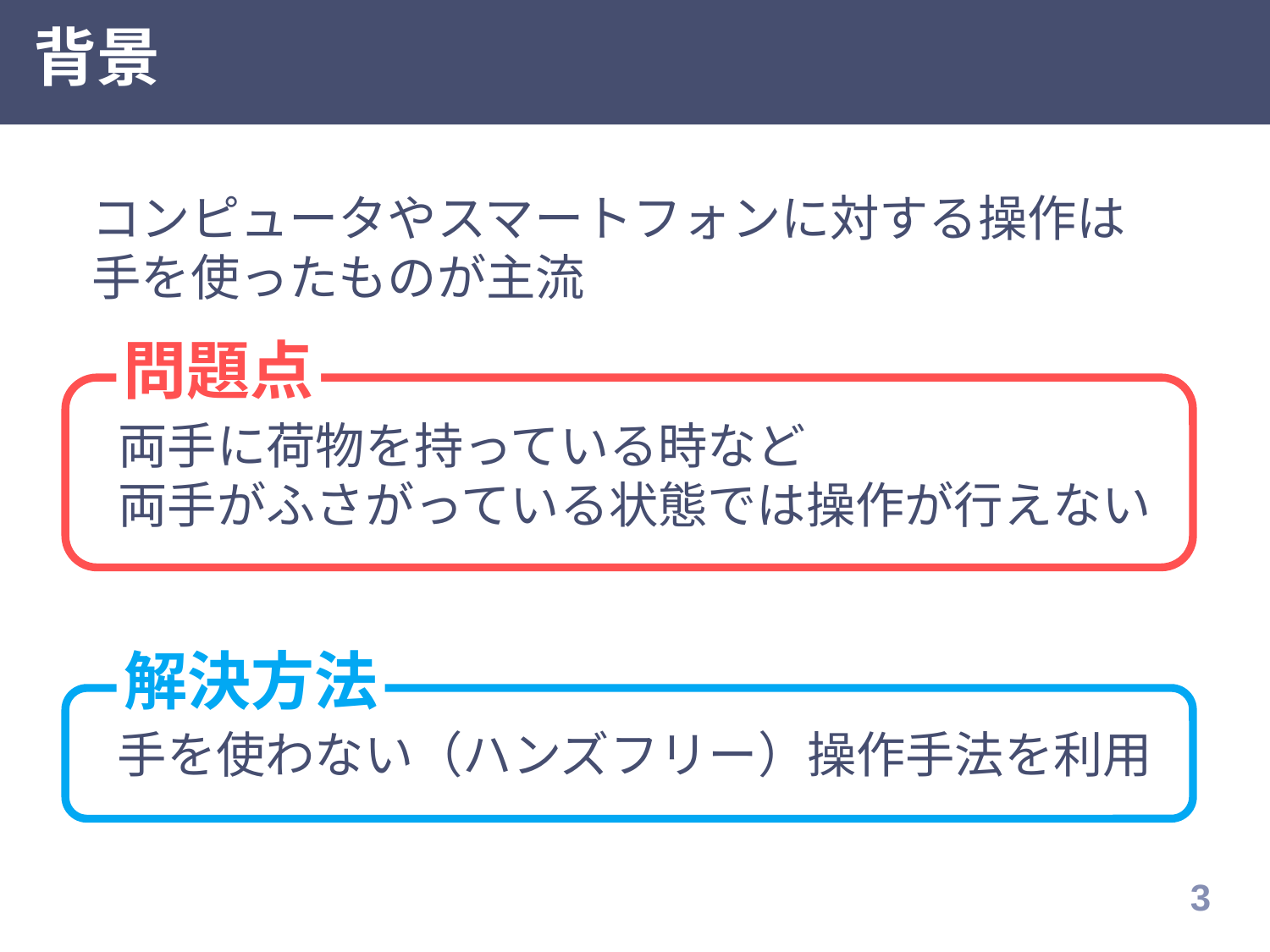

# 背景
コンピュータやスマートフォンに対する操作は
手を使ったものが主流
問題点

両手に荷物を持っている時など
両手がふさがっている状態では操作が行えない
解決方法

手を使わない（ハンズフリー）操作手法を利用
3